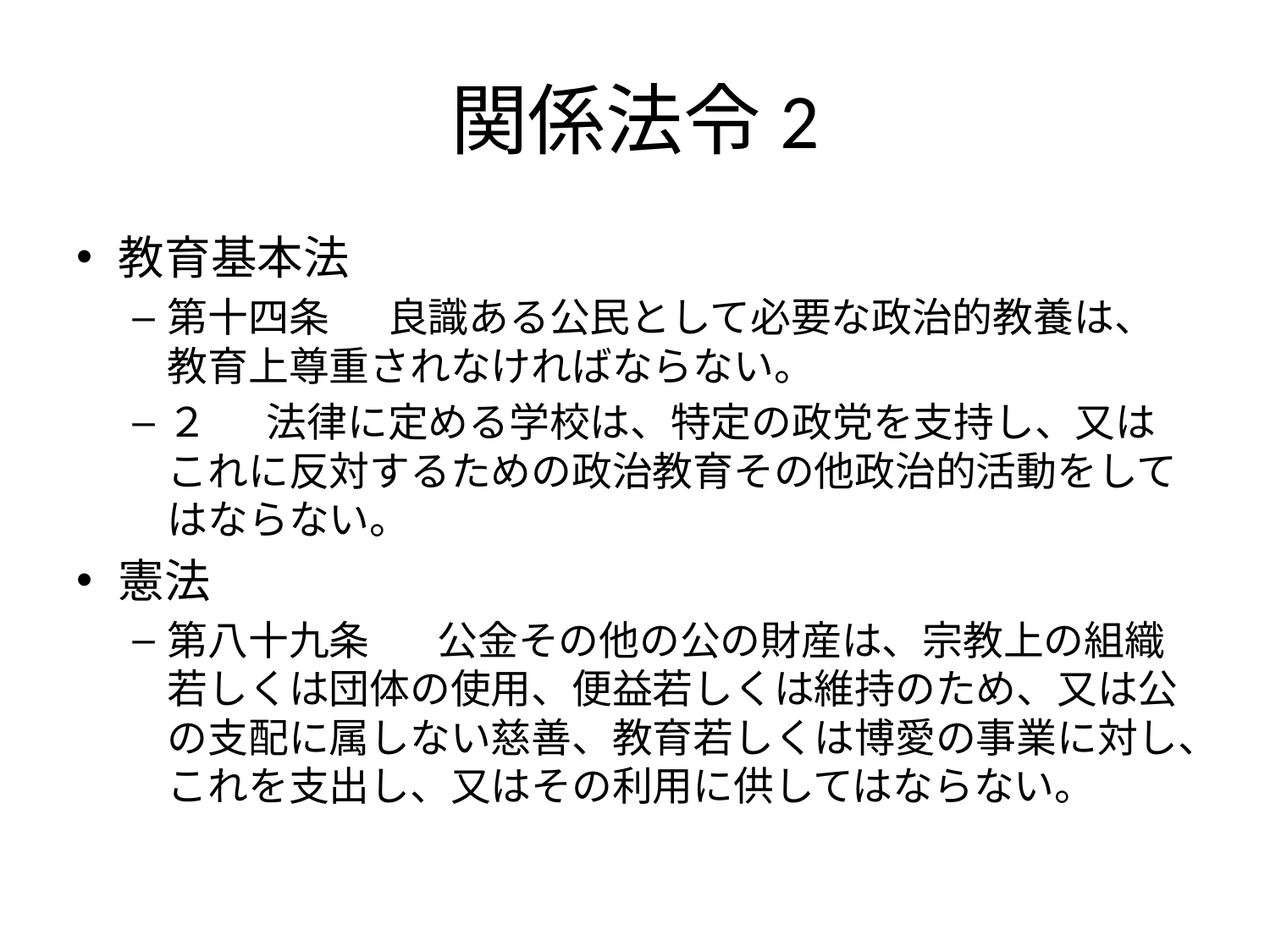

# 関係法令2
教育基本法
第十四条  　良識ある公民として必要な政治的教養は、教育上尊重されなければならない。
２  　法律に定める学校は、特定の政党を支持し、又はこれに反対するための政治教育その他政治的活動をしてはならない。
憲法
第八十九条   　公金その他の公の財産は、宗教上の組織若しくは団体の使用、便益若しくは維持のため、又は公の支配に属しない慈善、教育若しくは博愛の事業に対し、これを支出し、又はその利用に供してはならない。